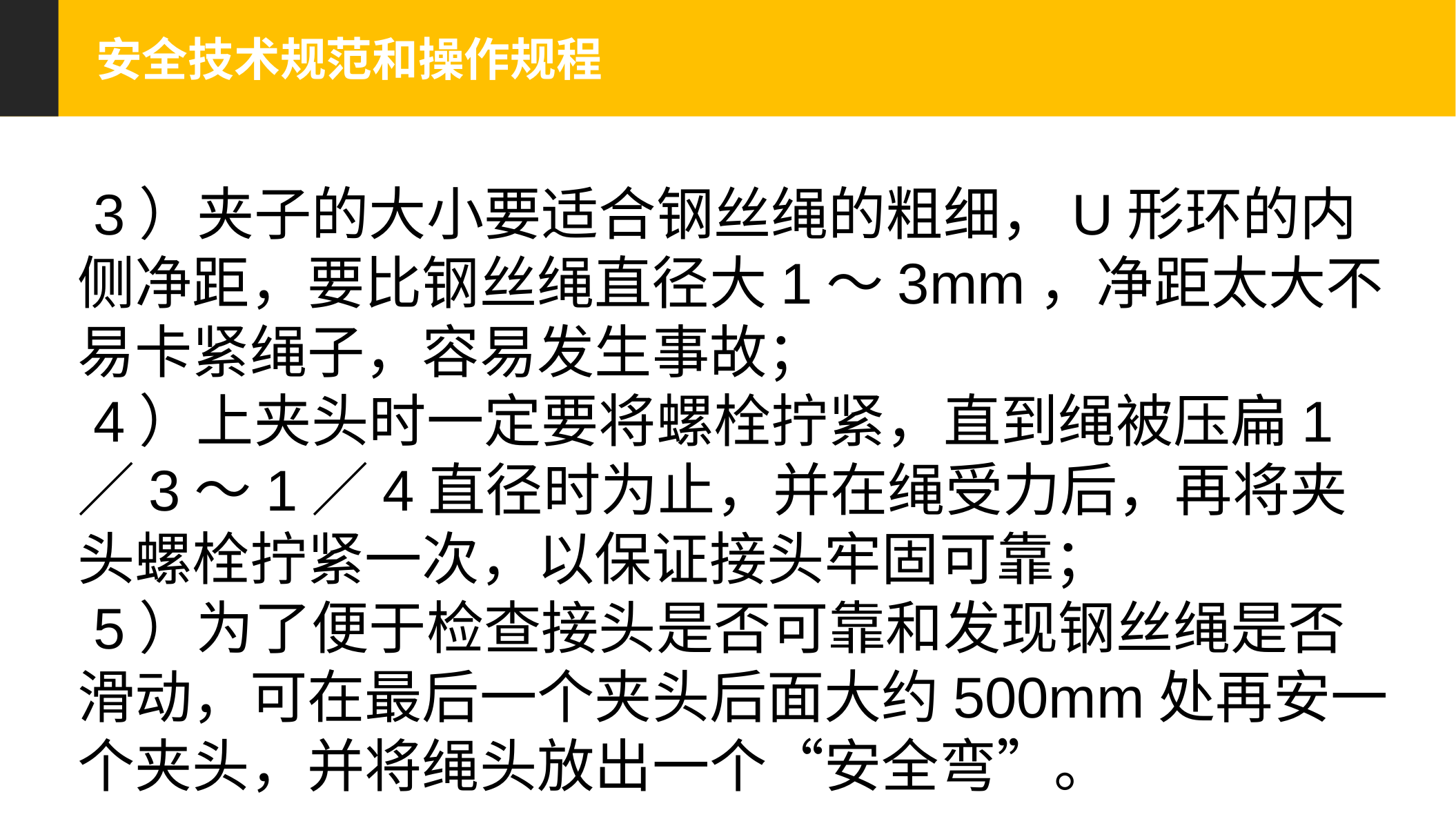

安全技术规范和操作规程
 3）夹子的大小要适合钢丝绳的粗细，U形环的内侧净距，要比钢丝绳直径大1～3mm，净距太大不易卡紧绳子，容易发生事故；
 4）上夹头时一定要将螺栓拧紧，直到绳被压扁1／3～1／4直径时为止，并在绳受力后，再将夹头螺栓拧紧一次，以保证接头牢固可靠；
 5）为了便于检查接头是否可靠和发现钢丝绳是否滑动，可在最后一个夹头后面大约500mm处再安一个夹头，并将绳头放出一个“安全弯”。